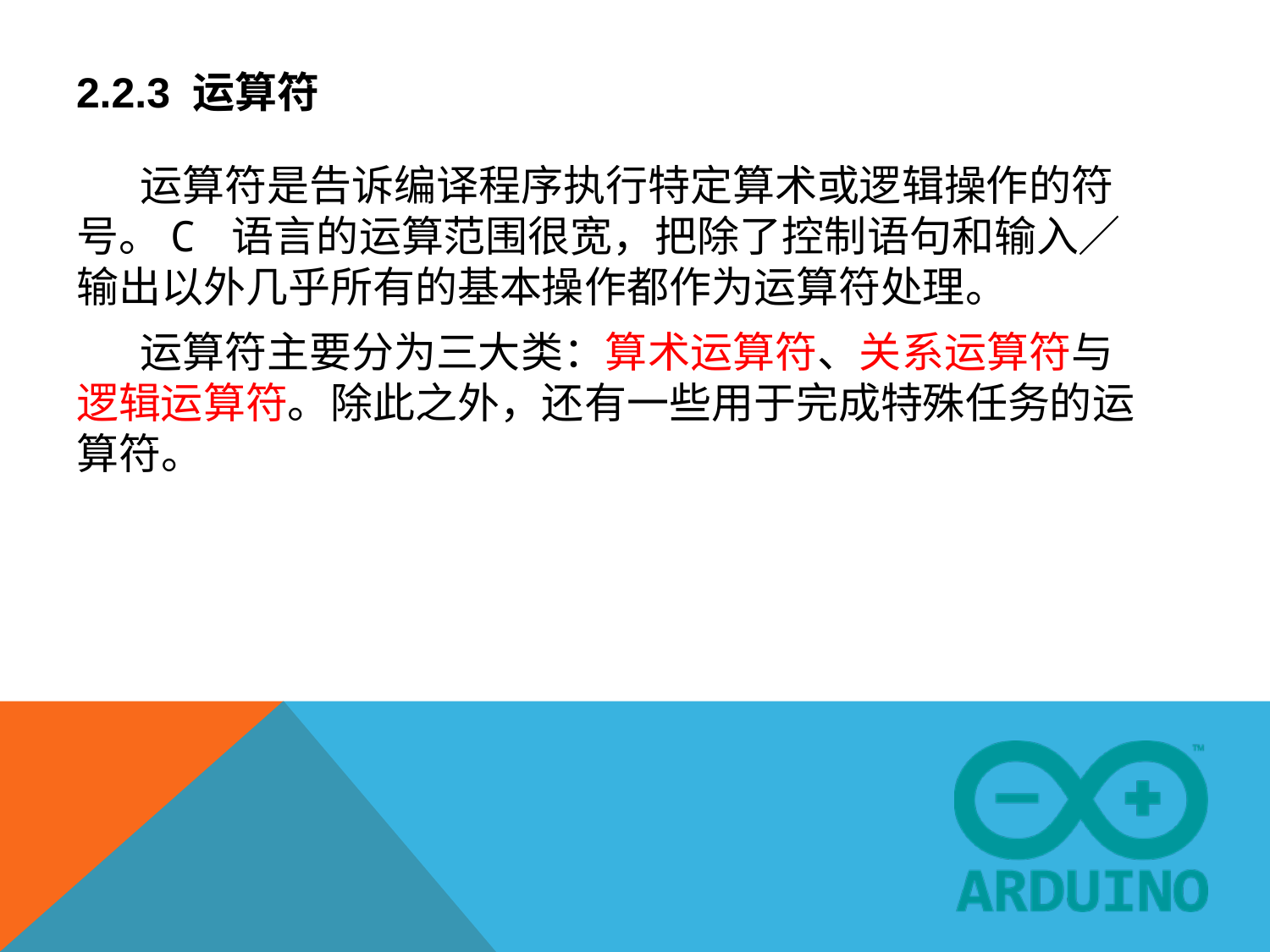

# 2.2.3 运算符
运算符是告诉编译程序执行特定算术或逻辑操作的符号。C 语言的运算范围很宽，把除了控制语句和输入∕输出以外几乎所有的基本操作都作为运算符处理。
运算符主要分为三大类：算术运算符、关系运算符与逻辑运算符。除此之外，还有一些用于完成特殊任务的运算符。